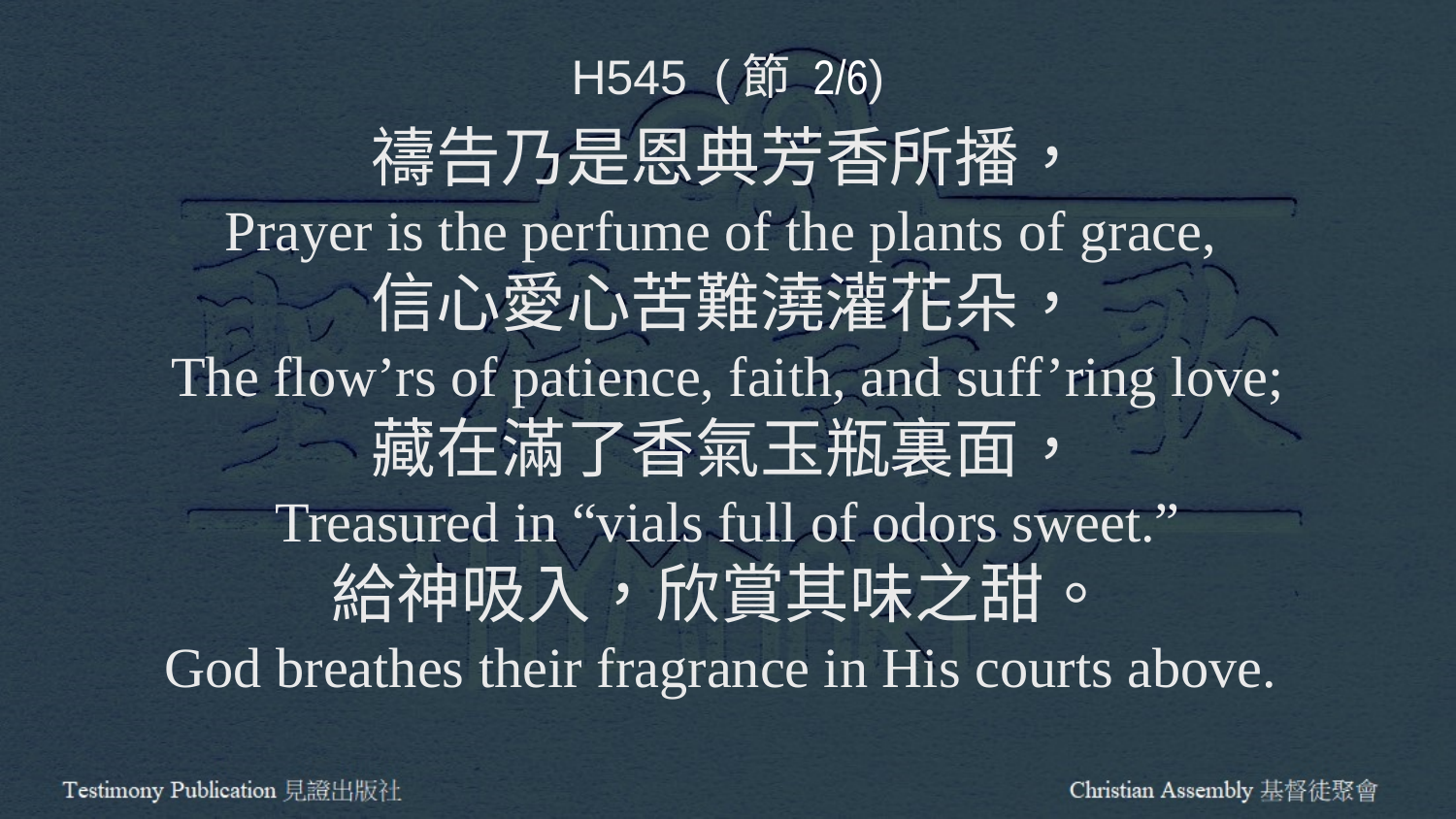

H545  (節 2/6)
禱告乃是恩典芳香所播，
Prayer is the perfume of the plants of grace,
信心愛心苦難澆灌花朵，
The flow’rs of patience, faith, and suff’ring love;
藏在滿了香氣玉瓶裏面，
Treasured in “vials full of odors sweet.”
給神吸入，欣賞其味之甜。
God breathes their fragrance in His courts above.